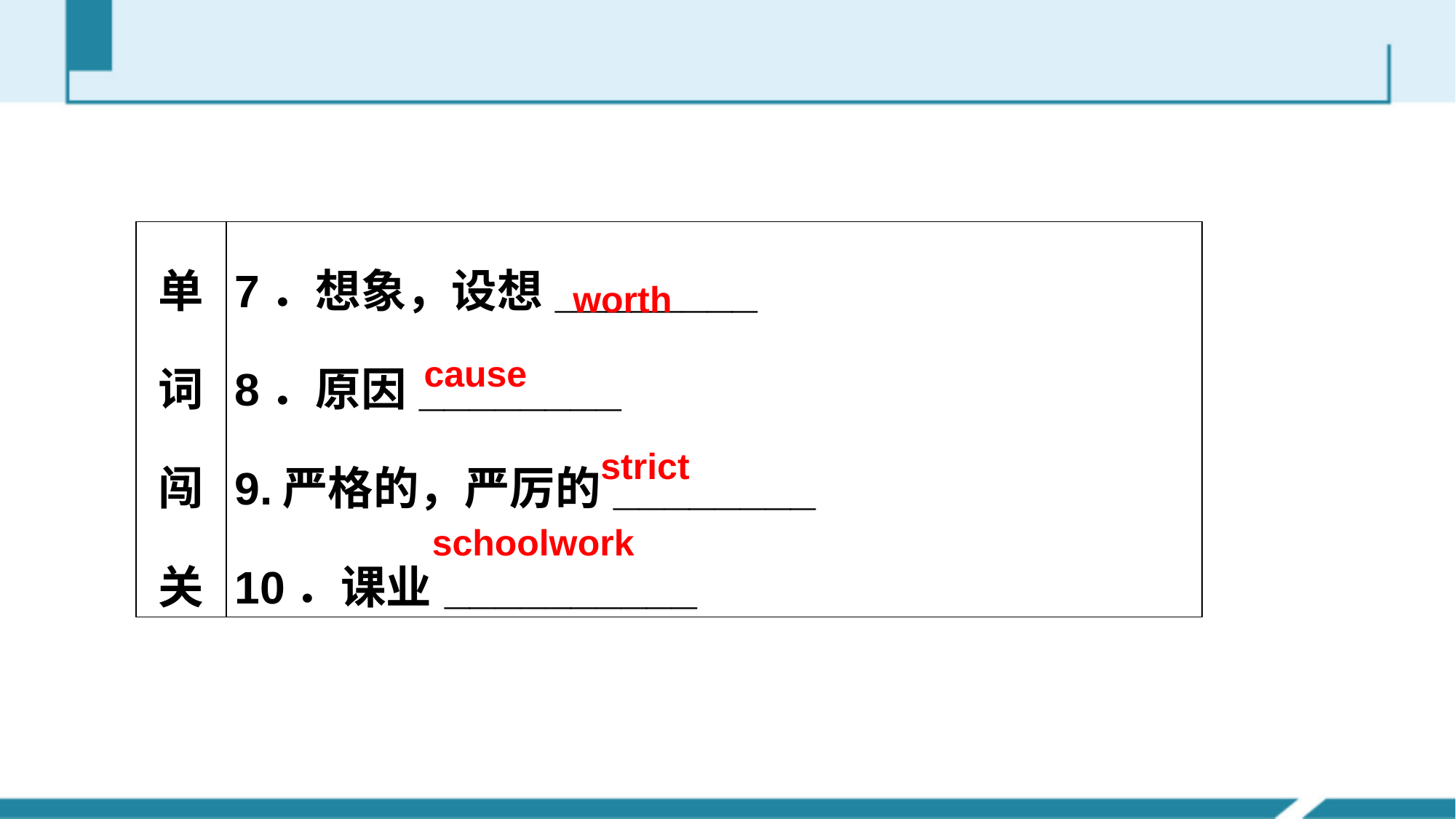

#
| 单词闯关 | 7．想象，设想\_\_\_\_\_\_\_\_ 8．原因\_\_\_\_\_\_\_\_ 9.严格的，严厉的\_\_\_\_\_\_\_\_ 10．课业\_\_\_\_\_\_\_\_\_\_ |
| --- | --- |
worth
cause
strict
schoolwork